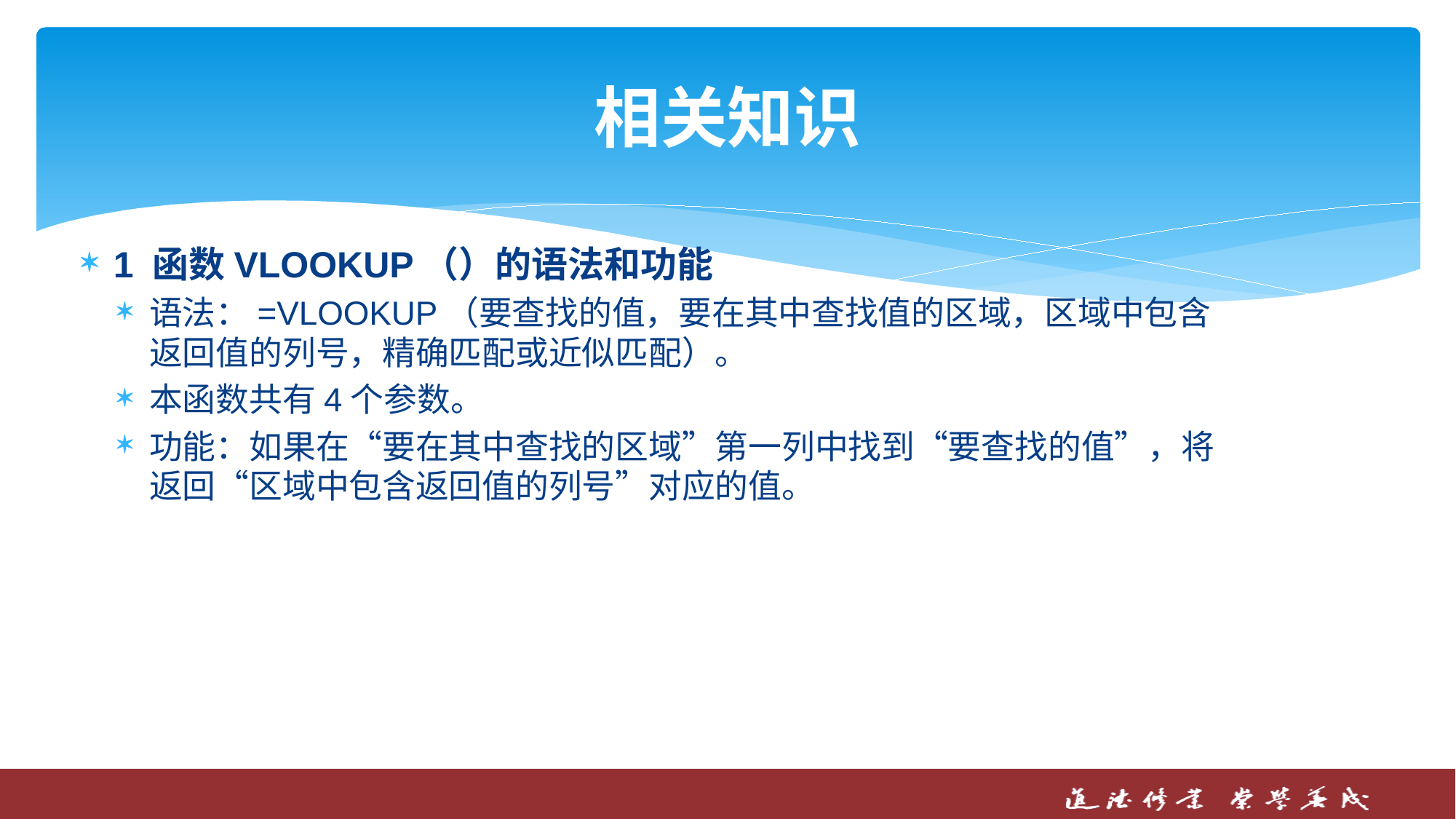

# 相关知识
1 函数VLOOKUP（）的语法和功能
语法：=VLOOKUP（要查找的值，要在其中查找值的区域，区域中包含返回值的列号，精确匹配或近似匹配）。
本函数共有4个参数。
功能：如果在“要在其中查找的区域”第一列中找到“要查找的值”，将返回“区域中包含返回值的列号”对应的值。